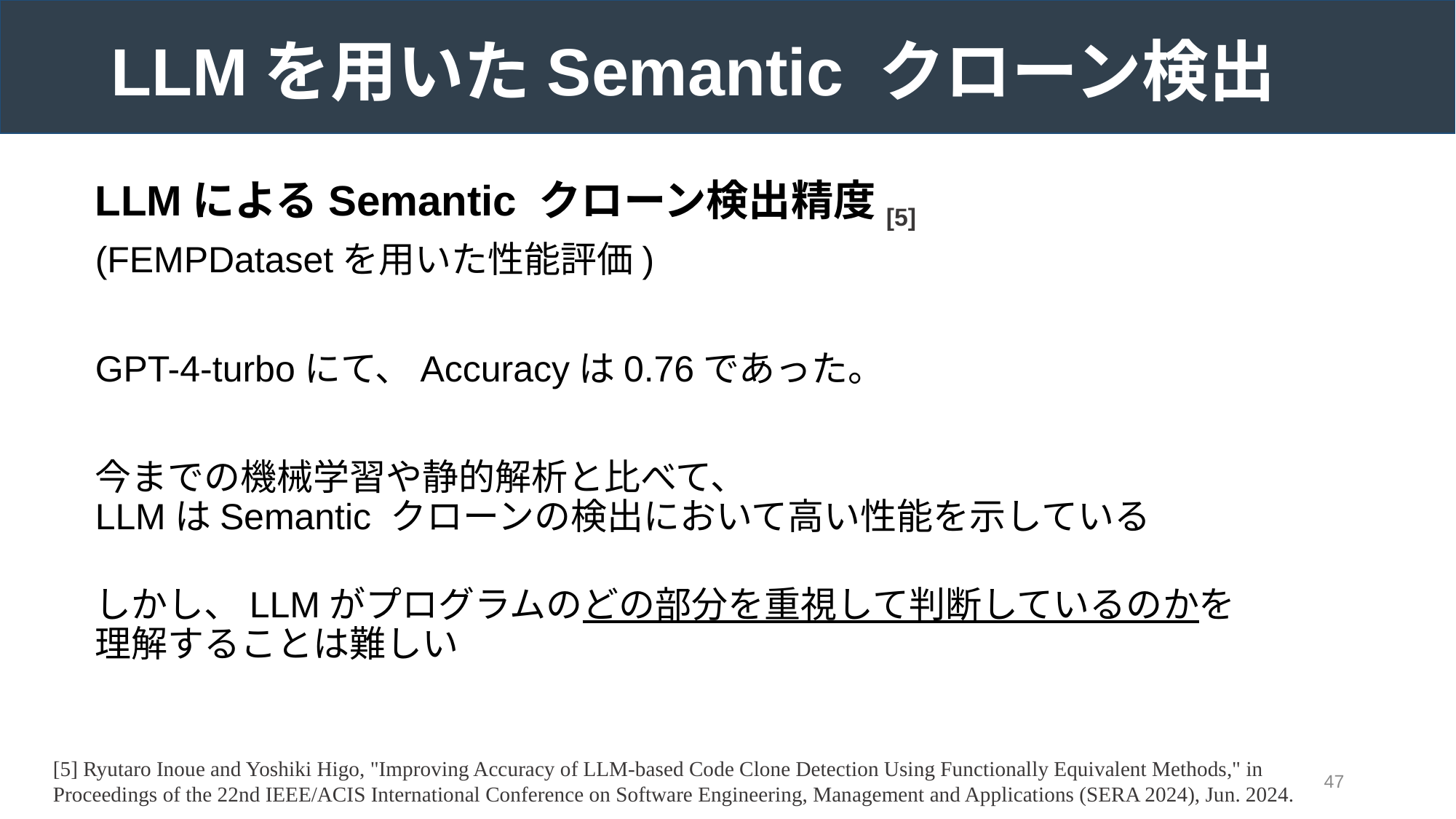

# LLMを用いたSemantic クローン検出
LLMによるSemantic クローン検出精度[5]
(FEMPDatasetを用いた性能評価)

GPT-4-turboにて、Accuracyは0.76であった。

今までの機械学習や静的解析と比べて、
LLMはSemantic クローンの検出において高い性能を示している

しかし、LLMがプログラムのどの部分を重視して判断しているのかを
理解することは難しい

[5] Ryutaro Inoue and Yoshiki Higo, "Improving Accuracy of LLM-based Code Clone Detection Using Functionally Equivalent Methods," in Proceedings of the 22nd IEEE/ACIS International Conference on Software Engineering, Management and Applications (SERA 2024), Jun. 2024.
47